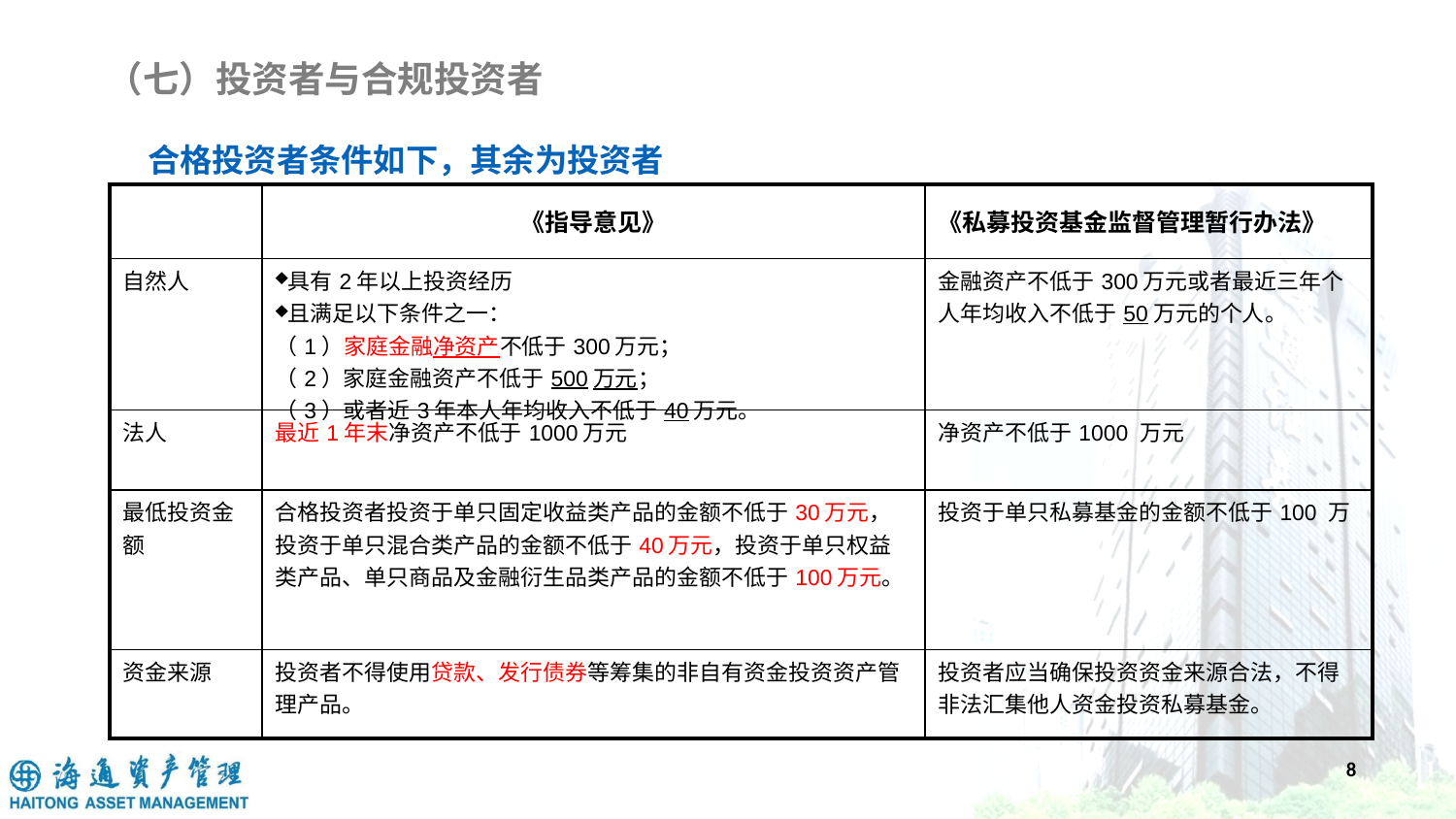

（七）投资者与合规投资者
合格投资者条件如下，其余为投资者
|  | 《指导意见》 | 《私募投资基金监督管理暂行办法》 |
| --- | --- | --- |
| 自然人 | 具有2年以上投资经历 且满足以下条件之一： （1）家庭金融净资产不低于300万元； （2）家庭金融资产不低于500万元； （3）或者近3年本人年均收入不低于40万元。 | 金融资产不低于300万元或者最近三年个人年均收入不低于50万元的个人。 |
| 法人 | 最近1年末净资产不低于1000万元 | 净资产不低于1000 万元 |
| 最低投资金额 | 合格投资者投资于单只固定收益类产品的金额不低于30万元，投资于单只混合类产品的金额不低于40万元，投资于单只权益类产品、单只商品及金融衍生品类产品的金额不低于100万元。 | 投资于单只私募基金的金额不低于100 万 |
| 资金来源 | 投资者不得使用贷款、发行债券等筹集的非自有资金投资资产管理产品。 | 投资者应当确保投资资金来源合法，不得非法汇集他人资金投资私募基金。 |
8